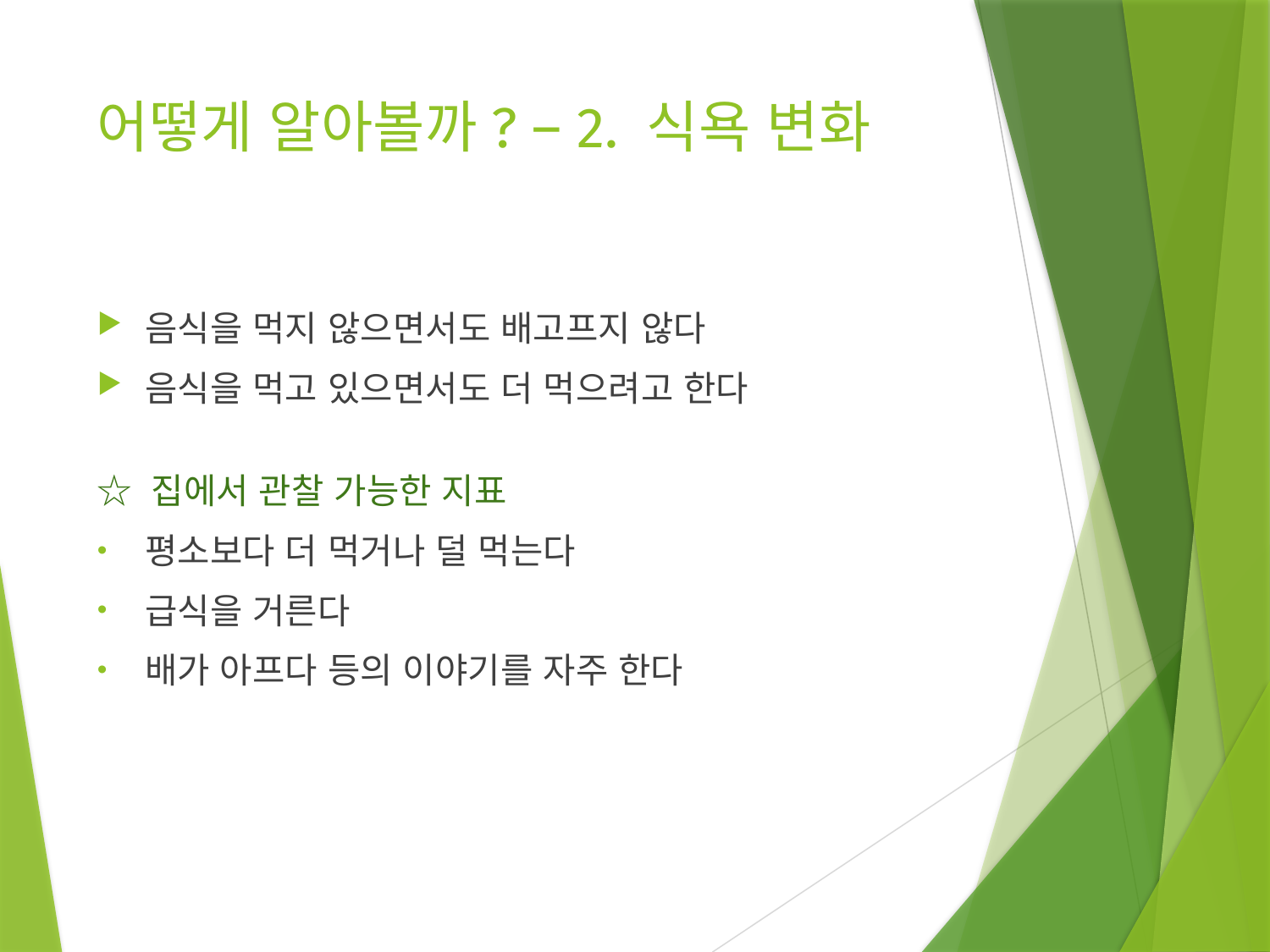

# 어떻게 알아볼까? – 2. 식욕 변화
음식을 먹지 않으면서도 배고프지 않다
음식을 먹고 있으면서도 더 먹으려고 한다
☆ 집에서 관찰 가능한 지표
평소보다 더 먹거나 덜 먹는다
급식을 거른다
배가 아프다 등의 이야기를 자주 한다